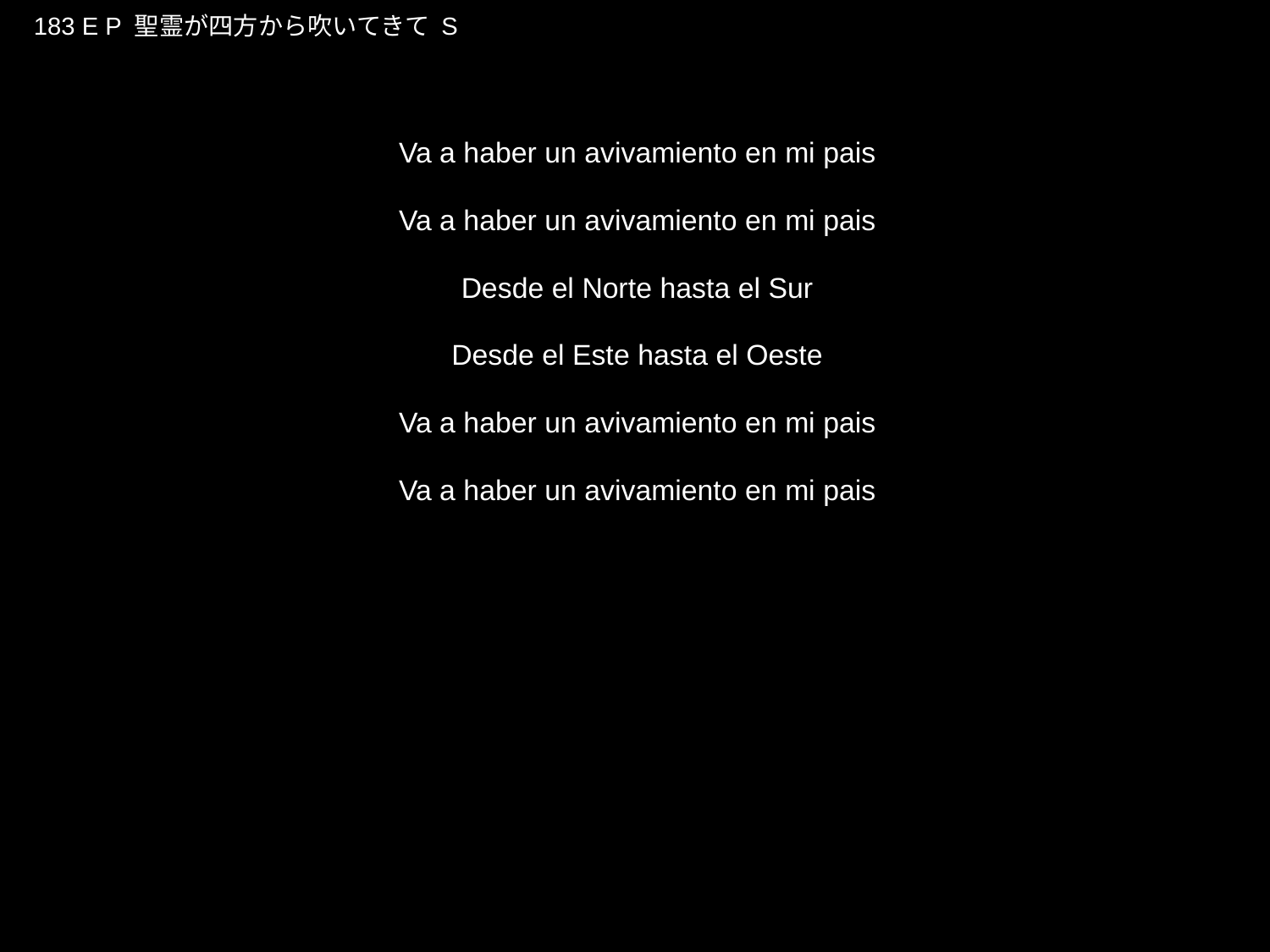

せいれいがしほうからふいてきて
★P
183 E P 聖霊が四方から吹いてきて S
★５
Va a haber un avivamiento en mi pais
Va a haber un avivamiento en mi pais
Desde el Norte hasta el Sur
Desde el Este hasta el Oeste
Va a haber un avivamiento en mi pais
Va a haber un avivamiento en mi pais